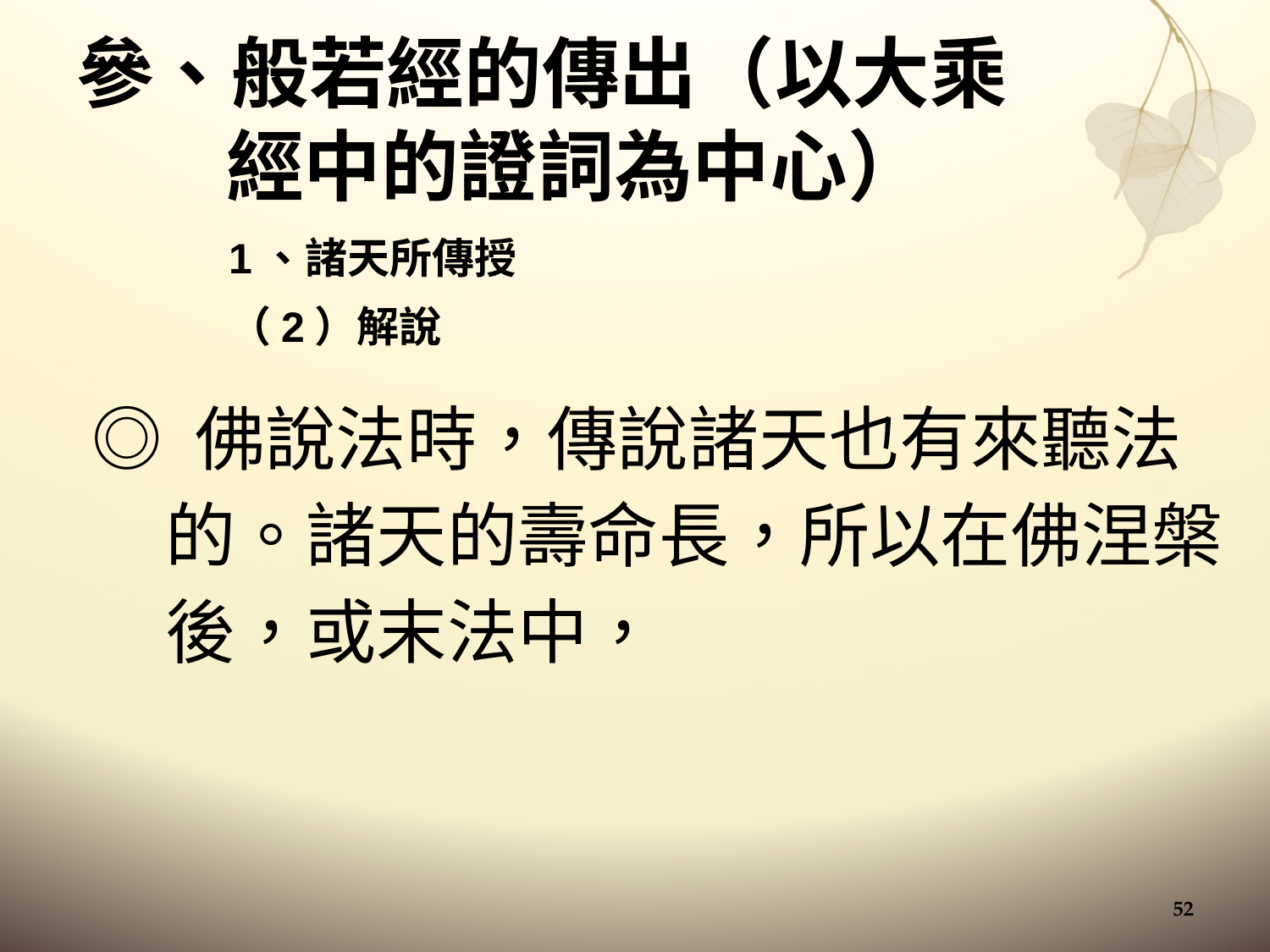

# 參、般若經的傳出（以大乘經中的證詞為中心）
1、諸天所傳授
（2）解說
◎ 佛說法時，傳說諸天也有來聽法的。諸天的壽命長，所以在佛涅槃後，或末法中，

52